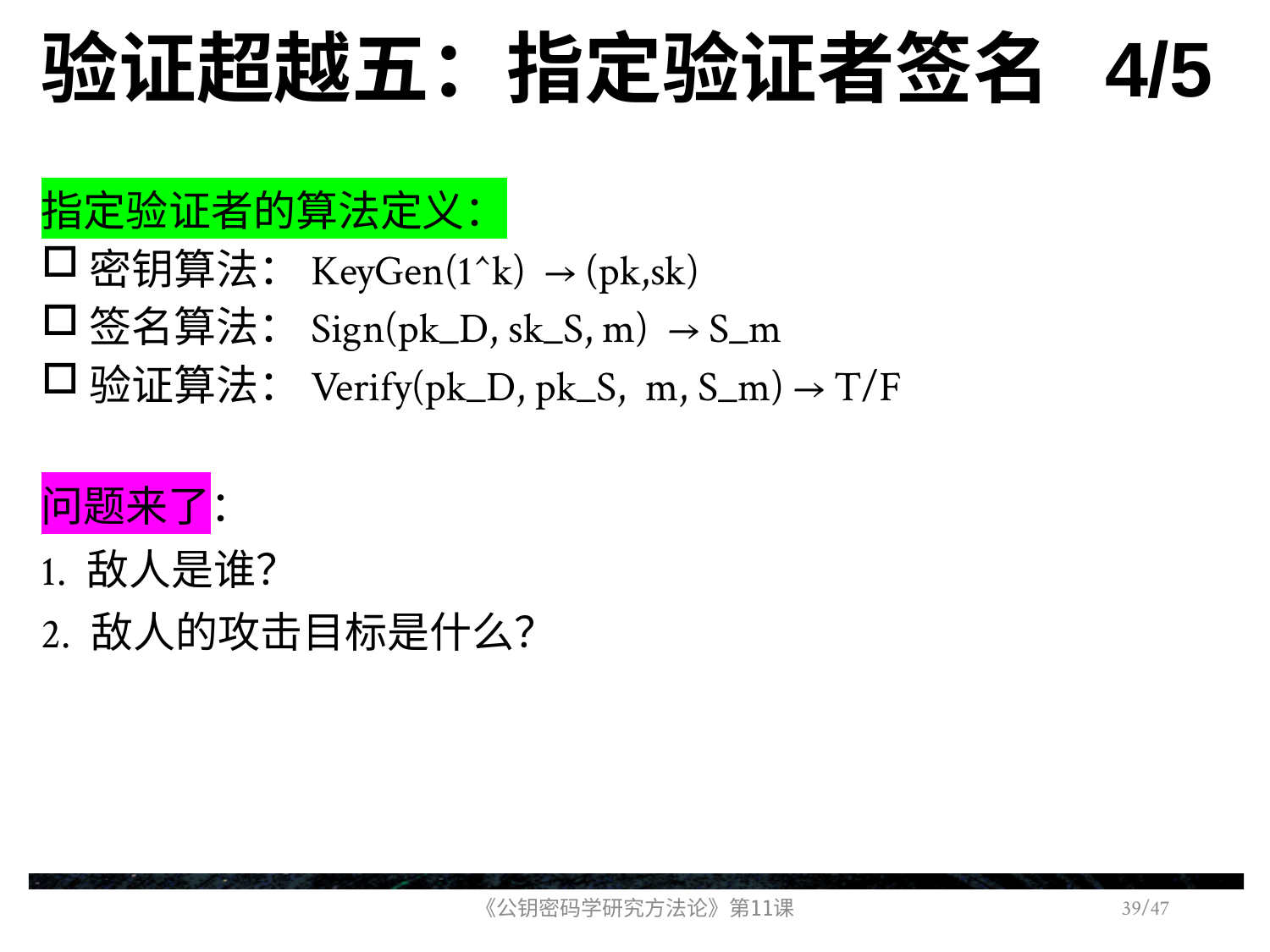

# 验证超越五：指定验证者签名  4/5
指定验证者的算法定义：
密钥算法：KeyGen(1^k)  → (pk,sk)
签名算法：Sign(pk_D, sk_S, m)  → S_m
验证算法：Verify(pk_D, pk_S,  m, S_m) → T/F

问题来了：
1. 敌人是谁？
2. 敌人的攻击目标是什么？
《公钥密码学研究方法论》第11课
39/47